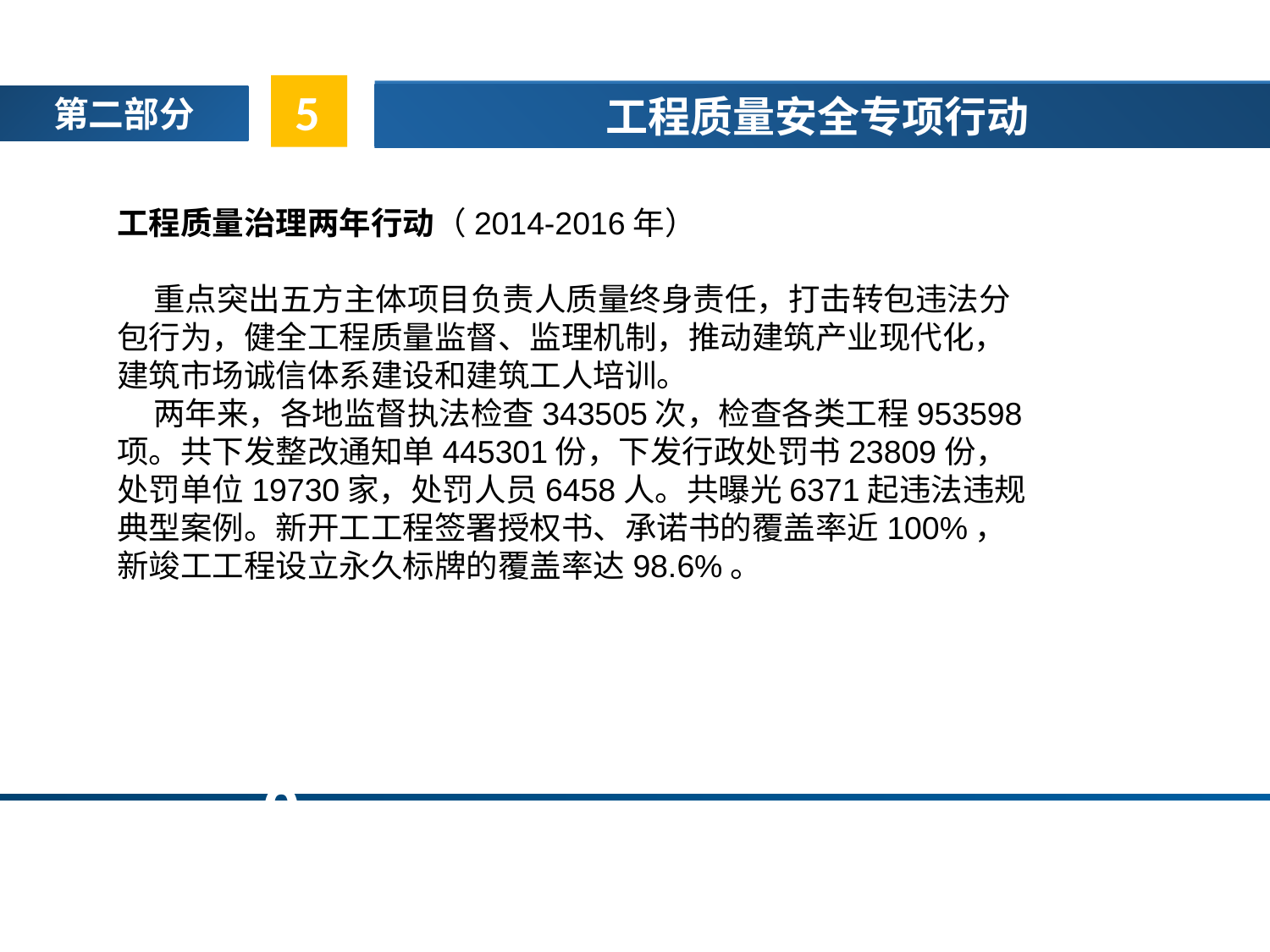

5

工程质量安全专项行动
第二部分
工程质量治理两年行动（2014-2016年）

    重点突出五方主体项目负责人质量终身责任，打击转包违法分包行为，健全工程质量监督、监理机制，推动建筑产业现代化，建筑市场诚信体系建设和建筑工人培训。
    两年来，各地监督执法检查343505次，检查各类工程953598项。共下发整改通知单445301份，下发行政处罚书23809份，处罚单位19730家，处罚人员6458人。共曝光6371起违法违规典型案例。新开工工程签署授权书、承诺书的覆盖率近100%，新竣工工程设立永久标牌的覆盖率达98.6%。
02
0
05